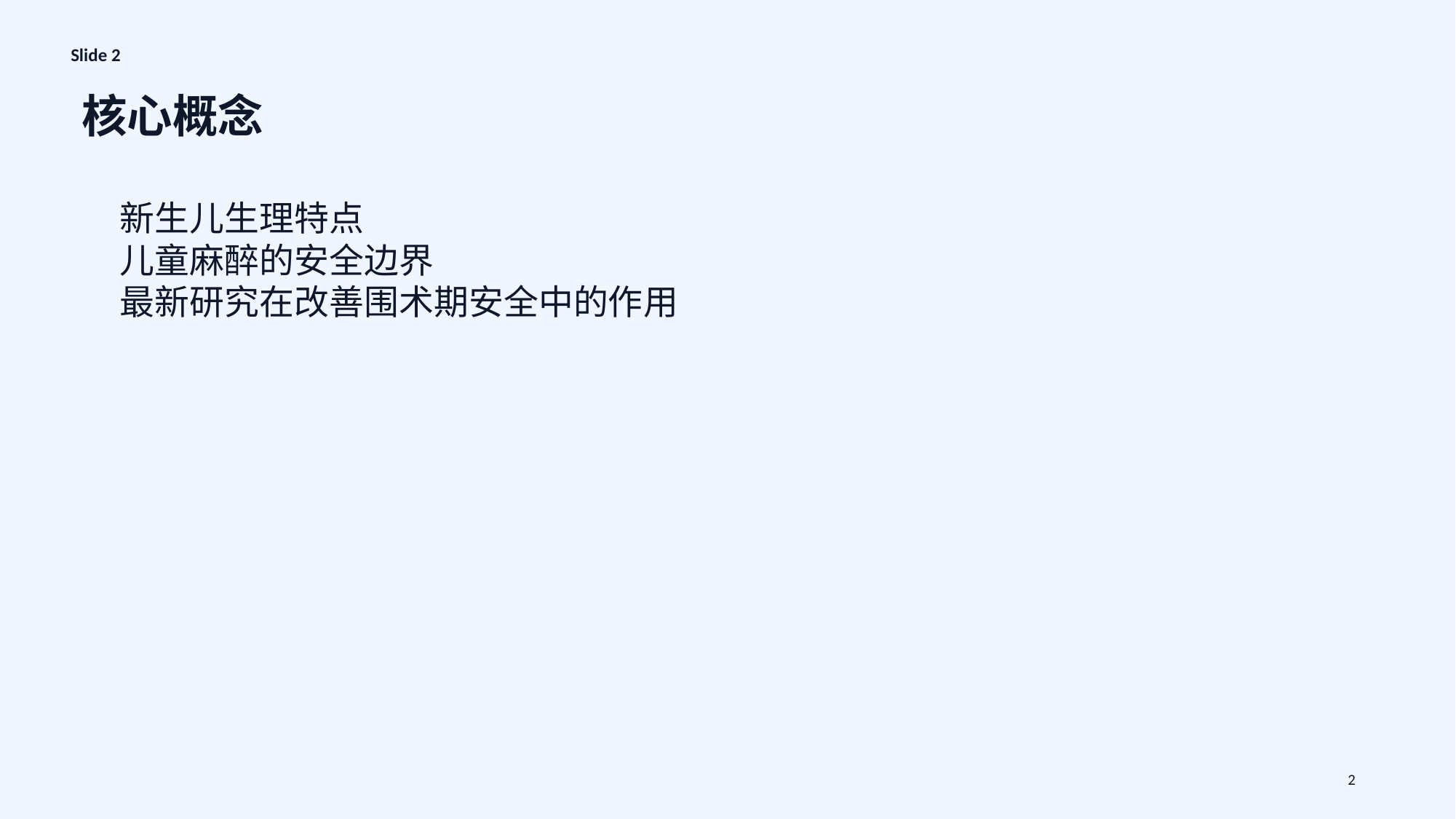

Slide 2
核心概念
新生儿生理特点
儿童麻醉的安全边界
最新研究在改善围术期安全中的作用
2